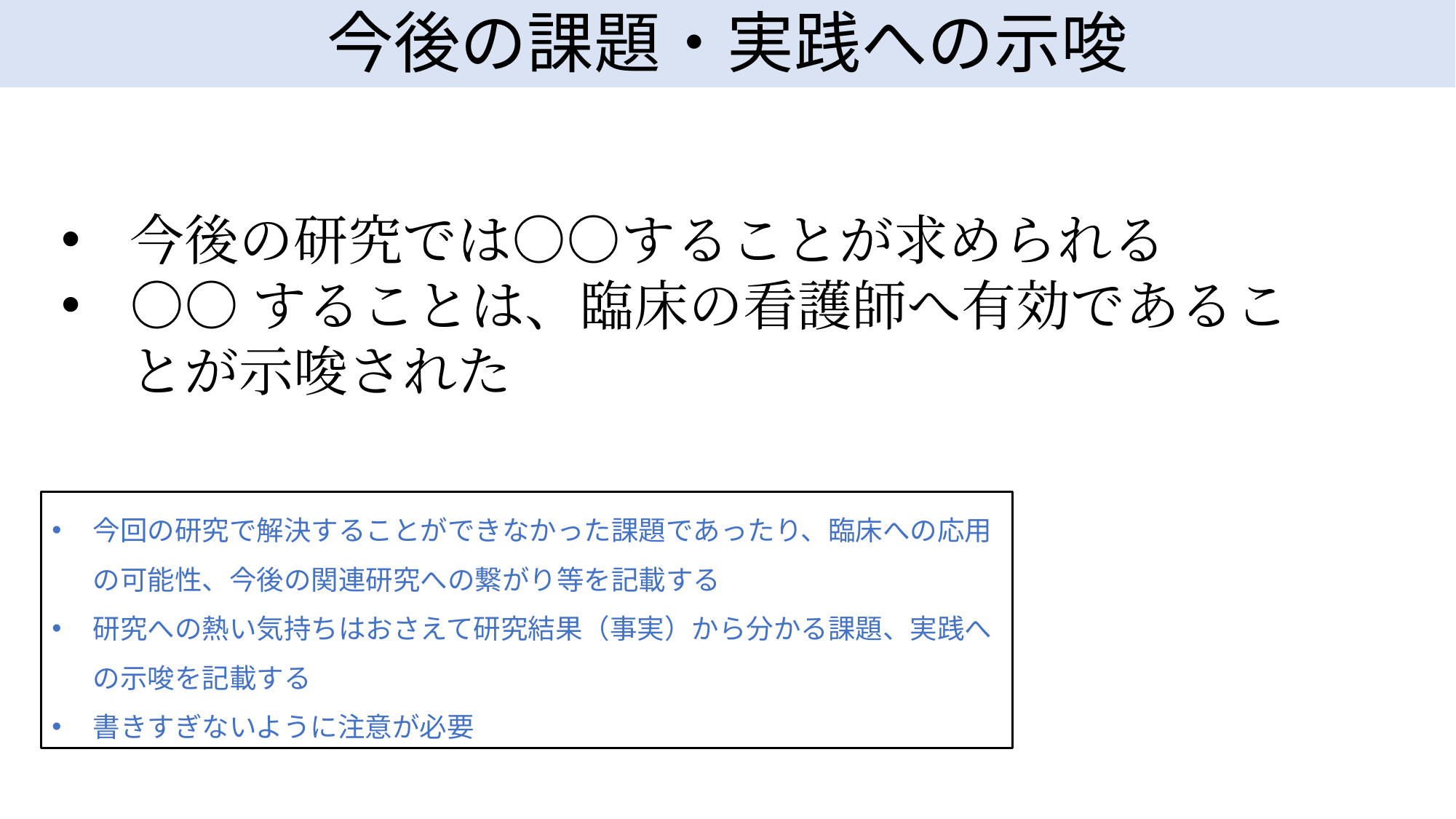

今後の課題・実践への示唆

今後の研究では○○することが求められる
○○することは、臨床の看護師へ有効であることが示唆された
今回の研究で解決することができなかった課題であったり、臨床への応用の可能性、今後の関連研究への繋がり等を記載する
研究への熱い気持ちはおさえて研究結果（事実）から分かる課題、実践への示唆を記載する
書きすぎないように注意が必要